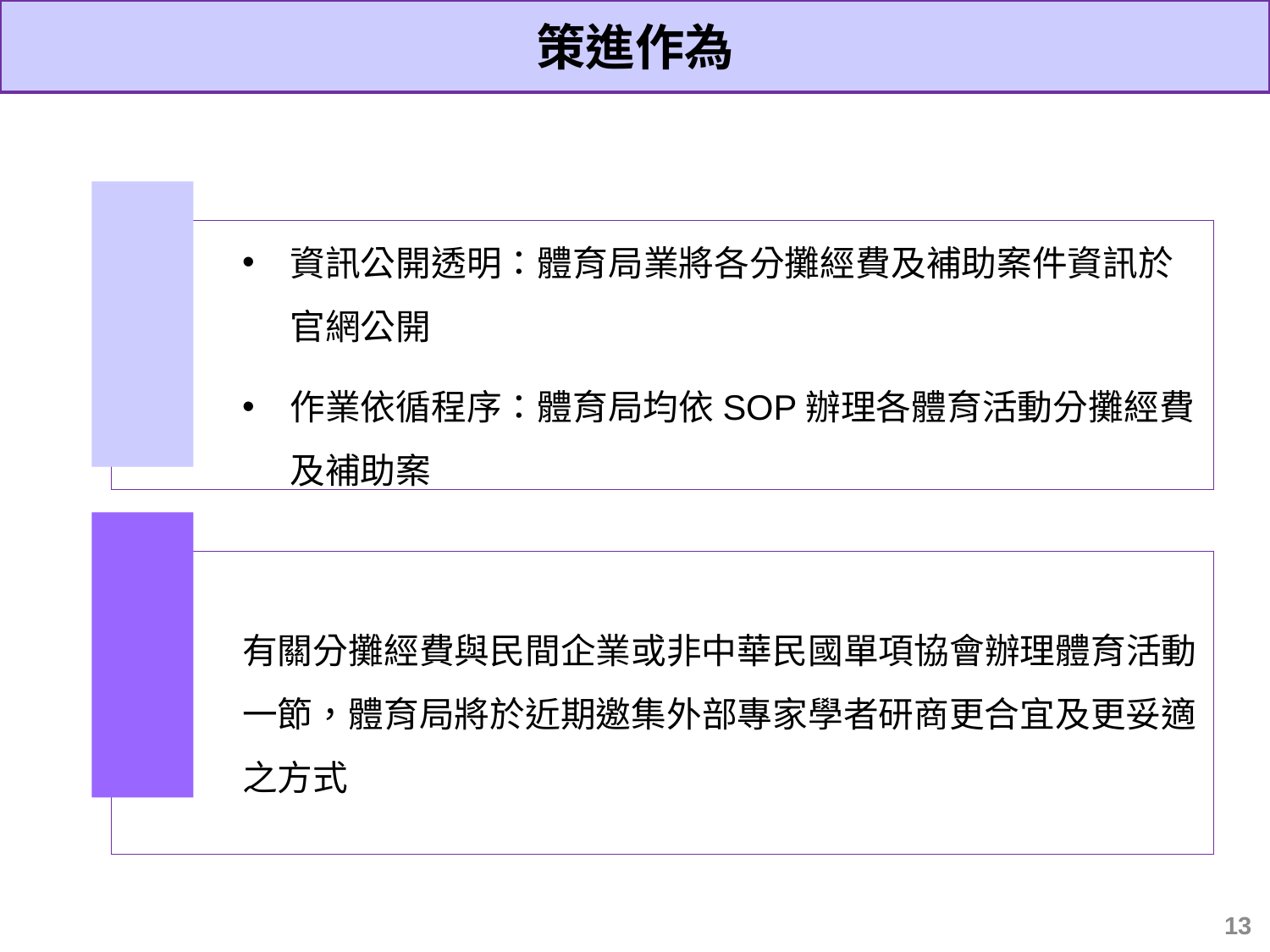

策進作為

資訊公開透明：體育局業將各分攤經費及補助案件資訊於官網公開
作業依循程序：體育局均依SOP辦理各體育活動分攤經費及補助案

有關分攤經費與民間企業或非中華民國單項協會辦理體育活動一節，體育局將於近期邀集外部專家學者研商更合宜及更妥適之方式
13